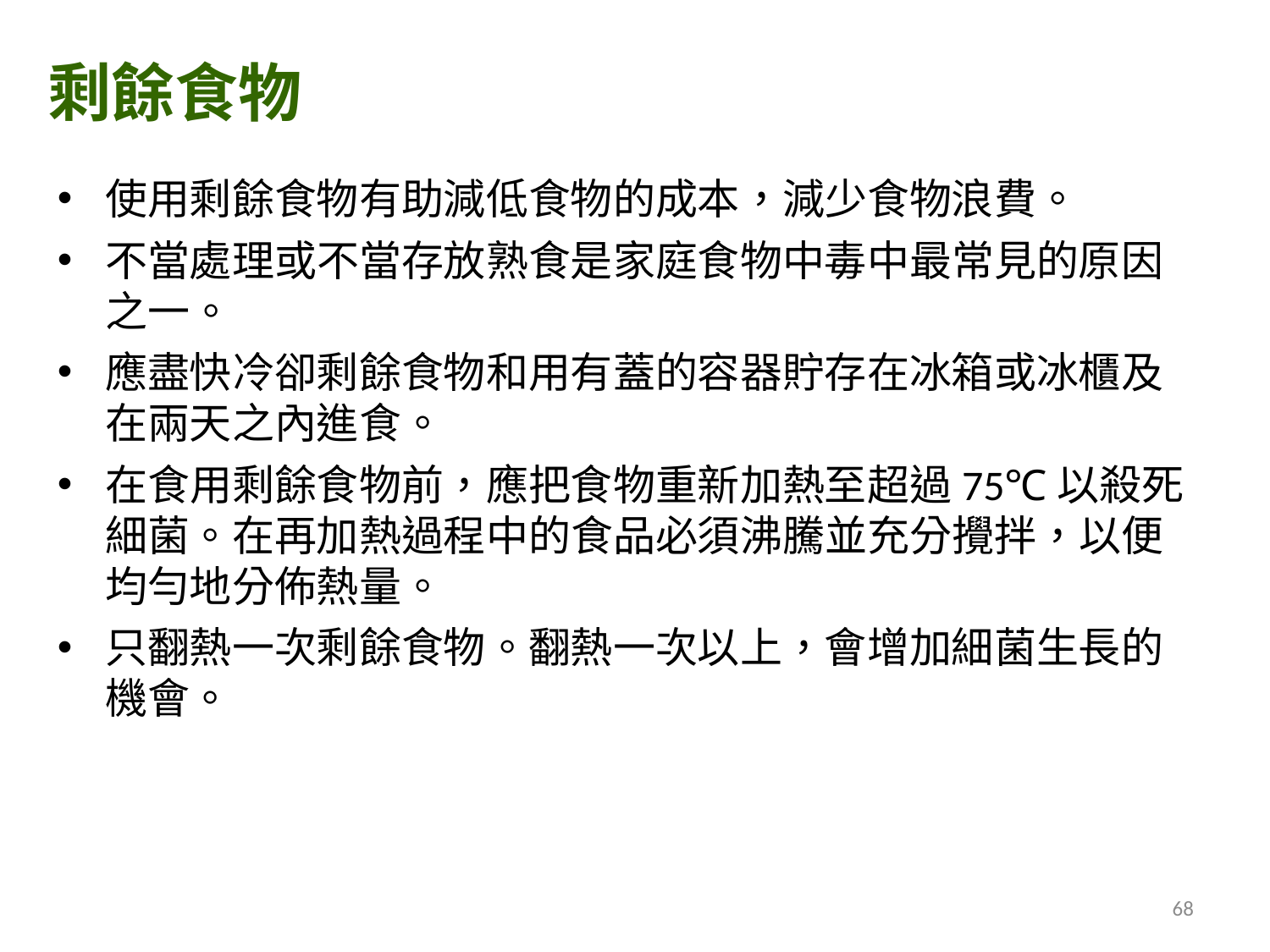

剩餘食物
使用剩餘食物有助減低食物的成本，減少食物浪費。
不當處理或不當存放熟食是家庭食物中毒中最常見的原因之一。
應盡快冷卻剩餘食物和用有蓋的容器貯存在冰箱或冰櫃及在兩天之內進食。
在食用剩餘食物前，應把食物重新加熱至超過75℃以殺死細菌。在再加熱過程中的食品必須沸騰並充分攪拌，以便均勻地分佈熱量。
只翻熱一次剩餘食物。翻熱一次以上，會增加細菌生長的機會。
68